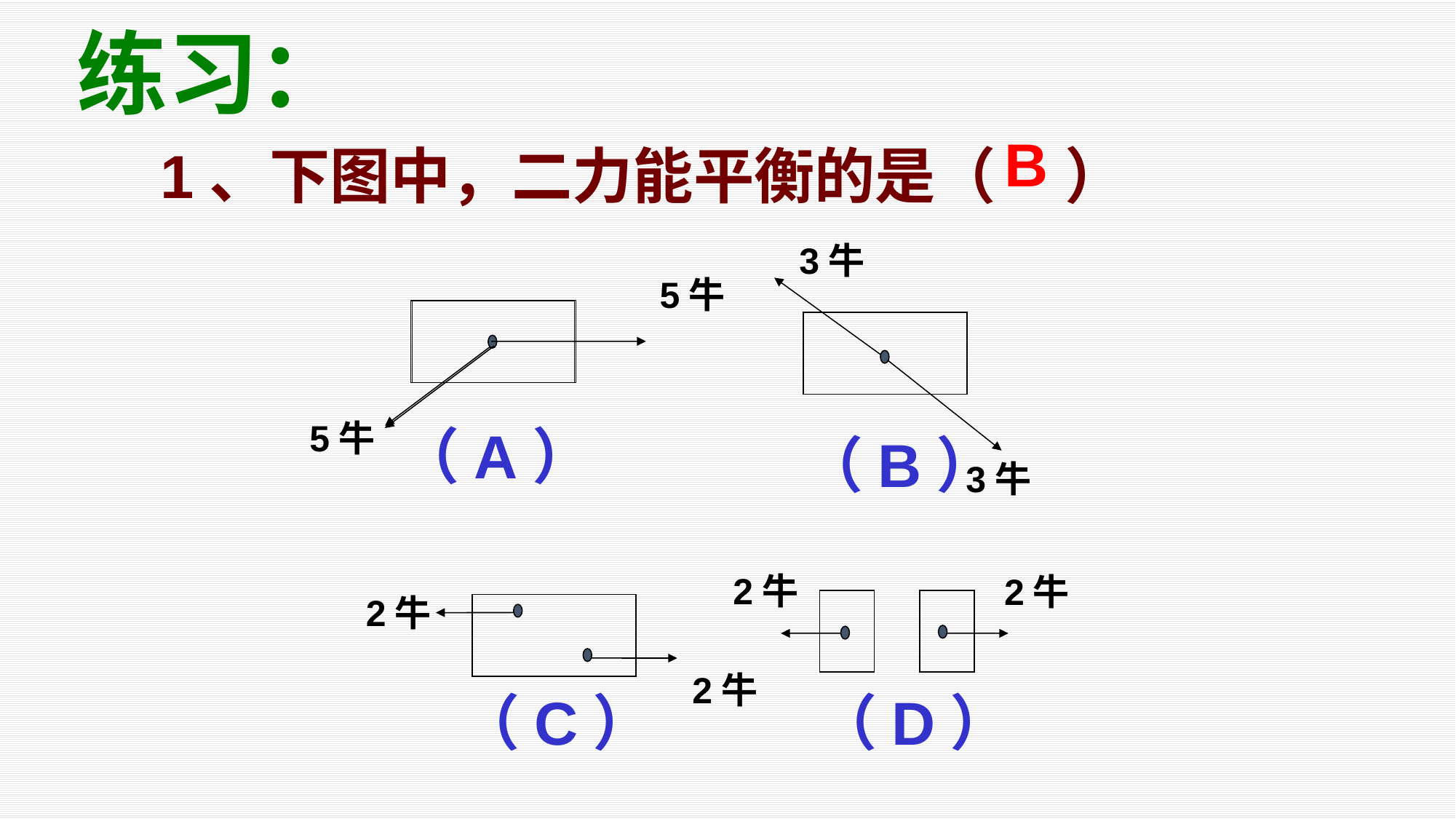

练习：
B
1、下图中，二力能平衡的是（     ）
3牛
5牛

5牛

（A）
（B）
3牛
2牛
2牛
2牛

2牛
（C）
（D）